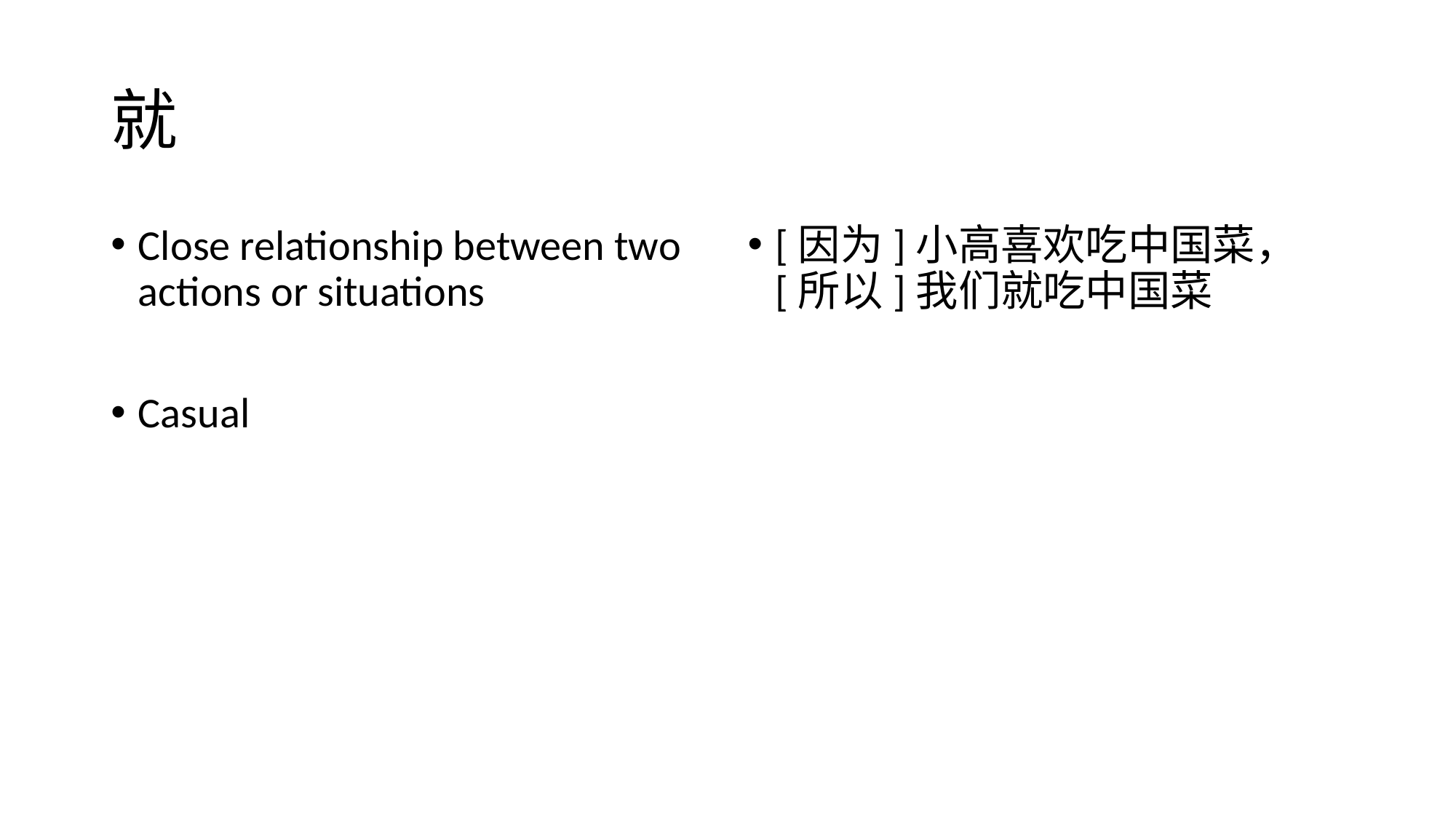

# 就
Close relationship between two actions or situations

Casual

[因为]小高喜欢吃中国菜，[所以]我们就吃中国菜